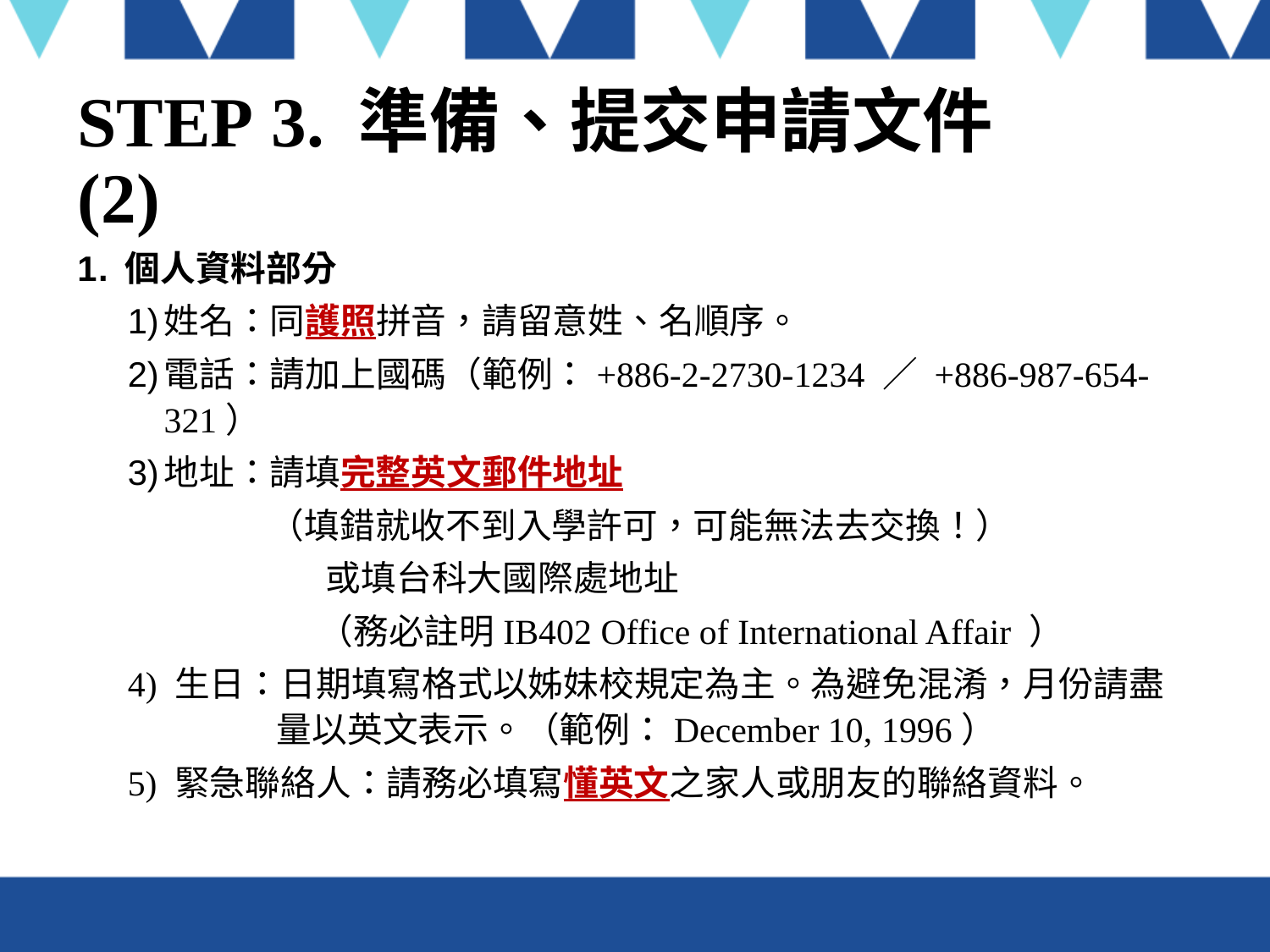

# STEP 3. 準備、提交申請文件 (2)
個人資料部分
姓名：同護照拼音，請留意姓、名順序。
電話：請加上國碼（範例：+886-2-2730-1234 ／ +886-987-654-321）
地址：請填完整英文郵件地址
　　　　（填錯就收不到入學許可，可能無法去交換！）
	        或填台科大國際處地址
	       （務必註明IB402 Office of International Affair ）
4) 生日：日期填寫格式以姊妹校規定為主。為避免混淆，月份請盡量以英文表示。（範例：December 10, 1996）
5) 緊急聯絡人：請務必填寫懂英文之家人或朋友的聯絡資料。